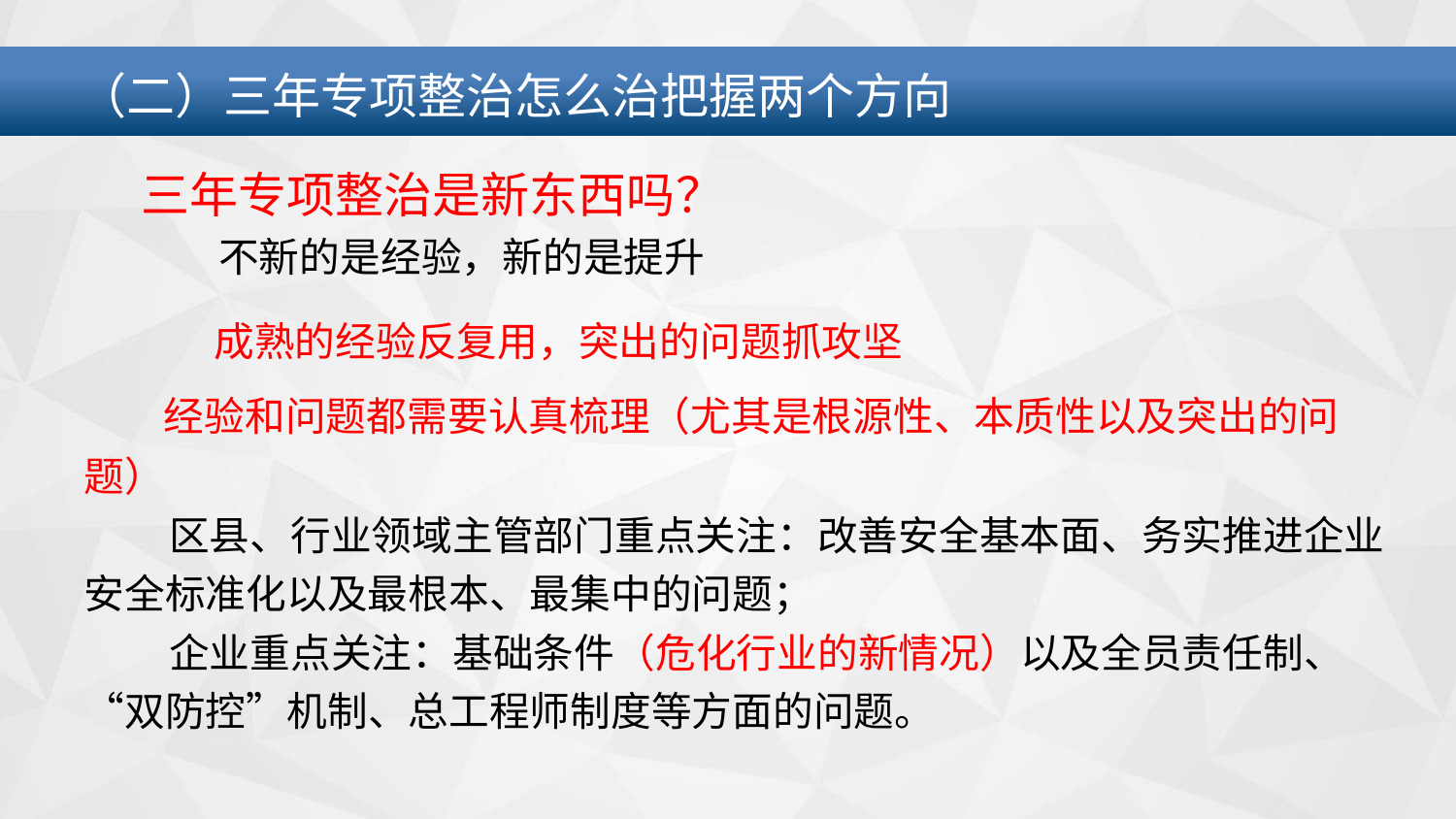

（二）三年专项整治怎么治把握两个方向
三年专项整治是新东西吗？
      不新的是经验，新的是提升

       成熟的经验反复用，突出的问题抓攻坚

 经验和问题都需要认真梳理（尤其是根源性、本质性以及突出的问题）
  区县、行业领域主管部门重点关注：改善安全基本面、务实推进企业安全标准化以及最根本、最集中的问题；
  企业重点关注：基础条件（危化行业的新情况）以及全员责任制、“双防控”机制、总工程师制度等方面的问题。